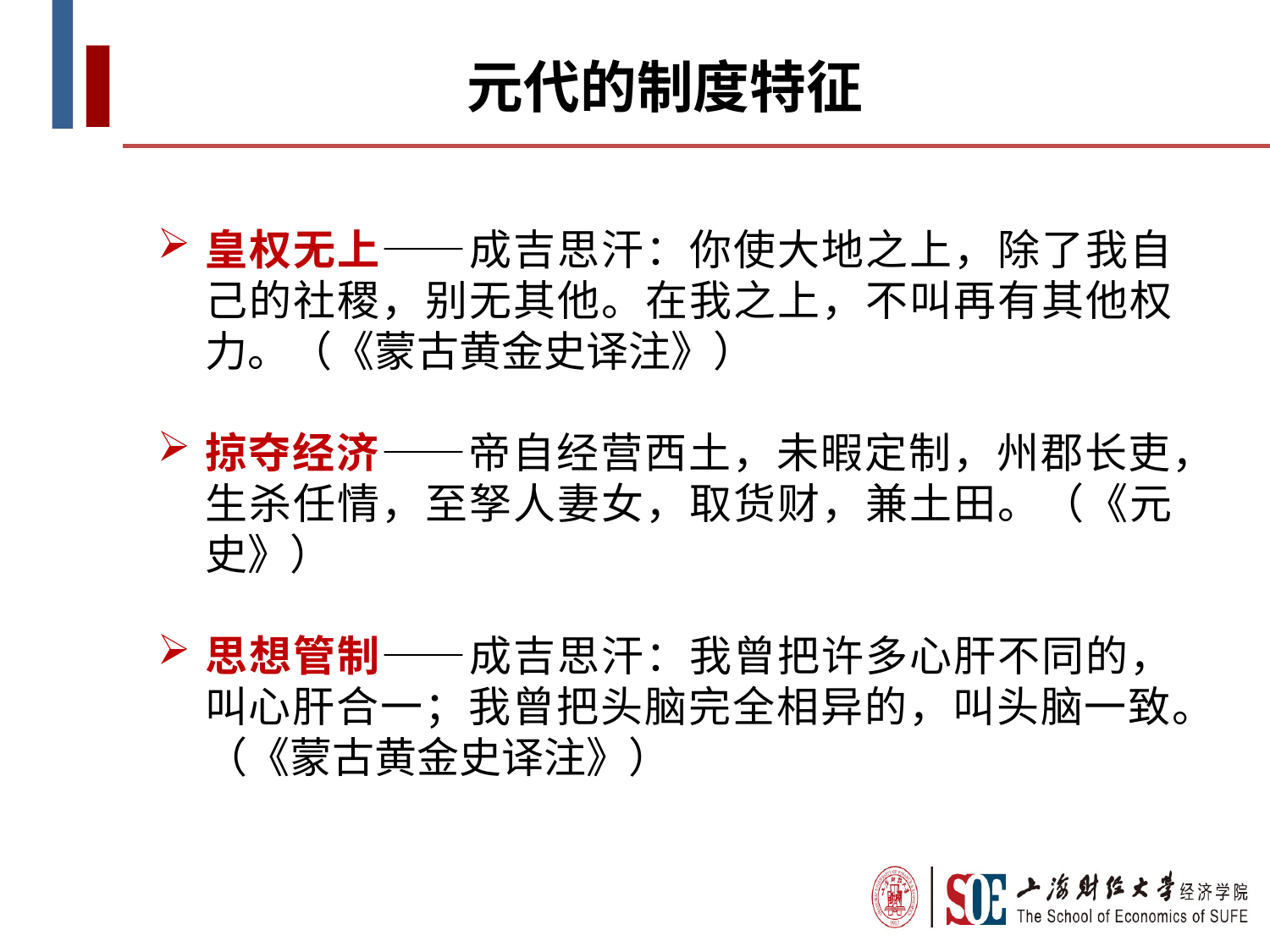

元代的制度特征

皇权无上——成吉思汗：你使大地之上，除了我自己的社稷，别无其他。在我之上，不叫再有其他权力。（《蒙古黄金史译注》）

掠夺经济——帝自经营西土，未暇定制，州郡长吏，生杀任情，至孥人妻女，取货财，兼土田。（《元史》）

思想管制——成吉思汗：我曾把许多心肝不同的，叫心肝合一；我曾把头脑完全相异的，叫头脑一致。（《蒙古黄金史译注》）